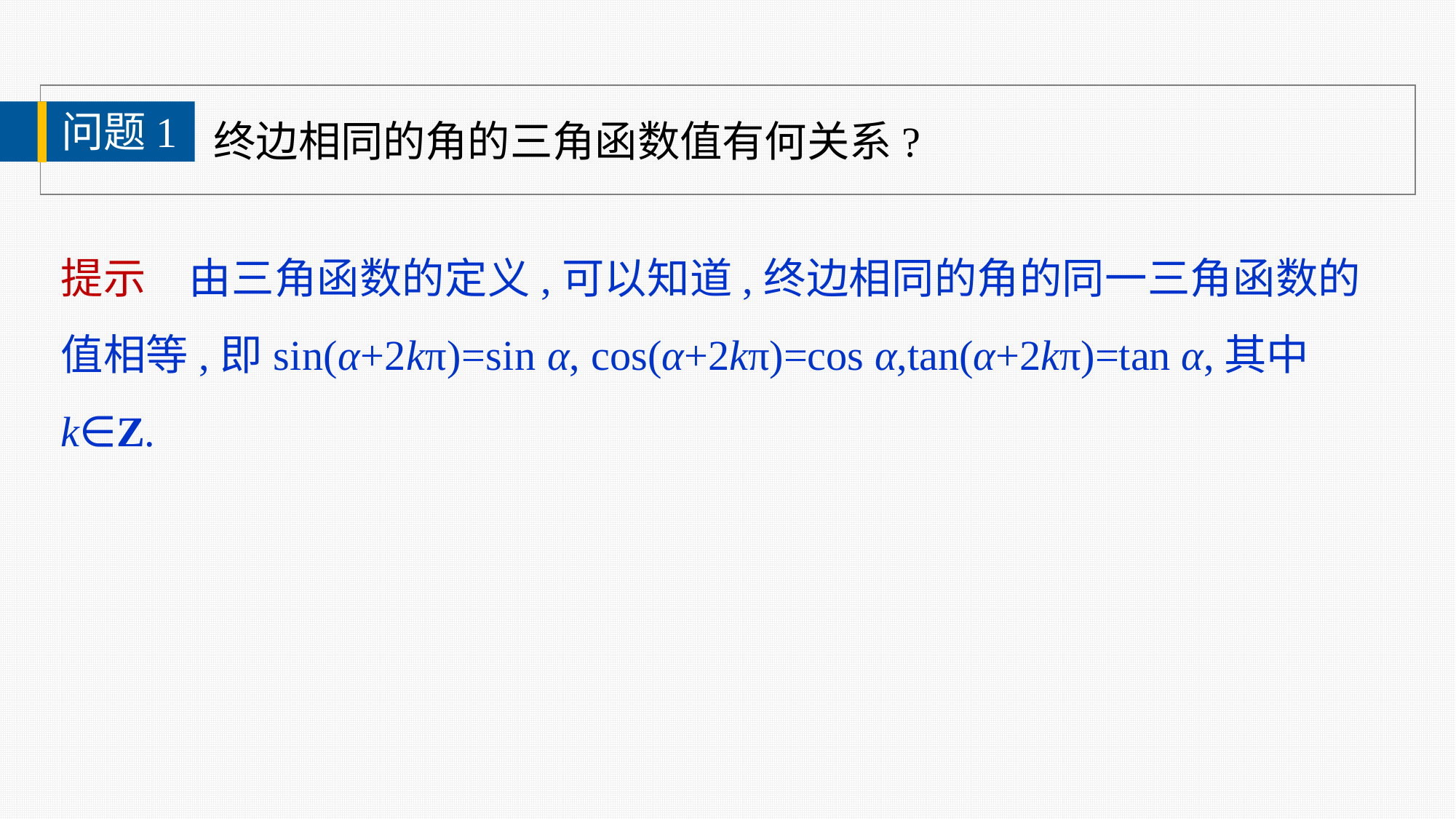

终边相同的角的三角函数值有何关系?

问题1

提示　由三角函数的定义,可以知道,终边相同的角的同一三角函数的值相等,即sin(α+2kπ)=sin α, cos(α+2kπ)=cos α,tan(α+2kπ)=tan α,其中k∈Z.